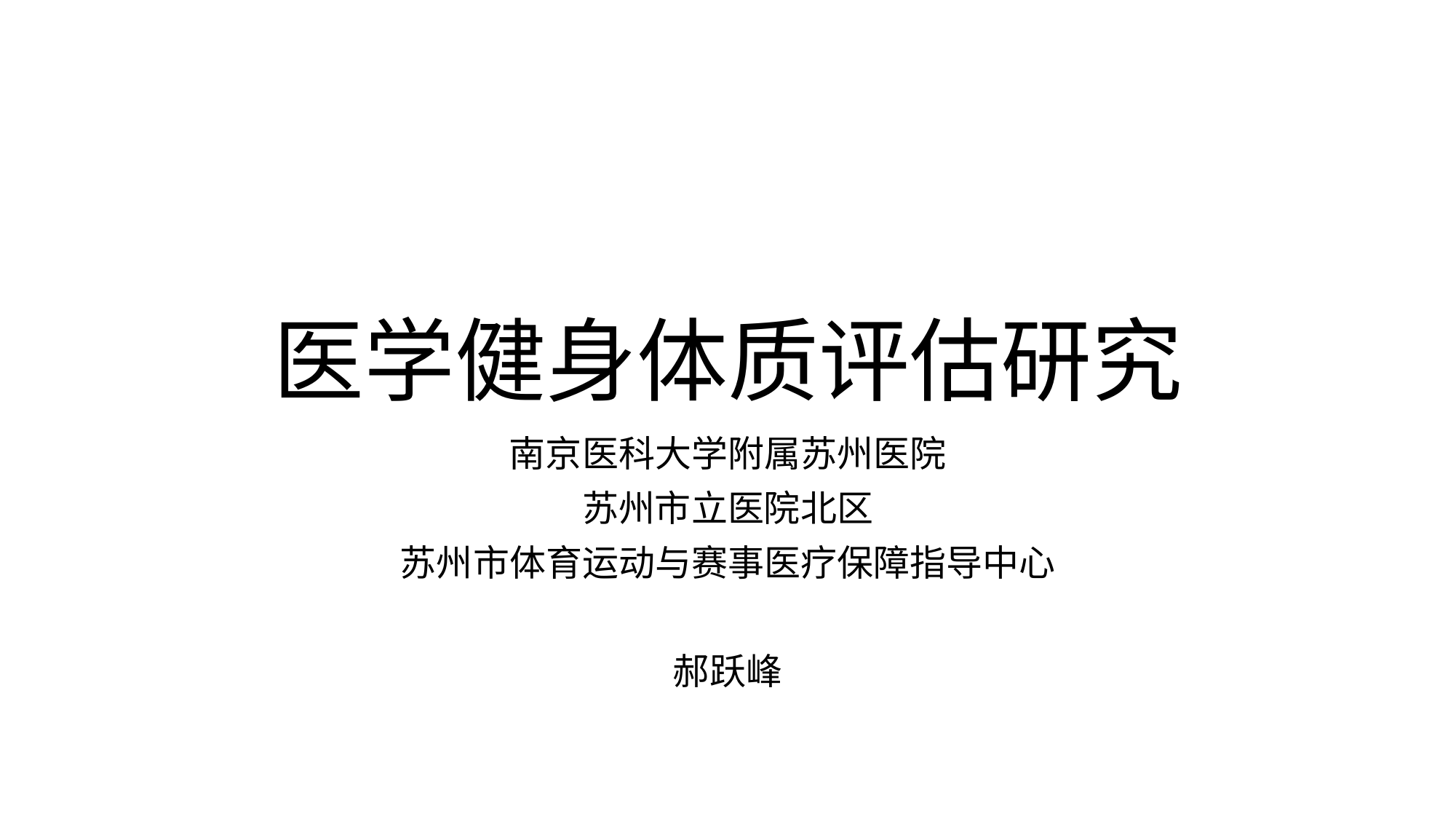

# 医学健身体质评估研究
南京医科大学附属苏州医院
苏州市立医院北区
苏州市体育运动与赛事医疗保障指导中心

郝跃峰